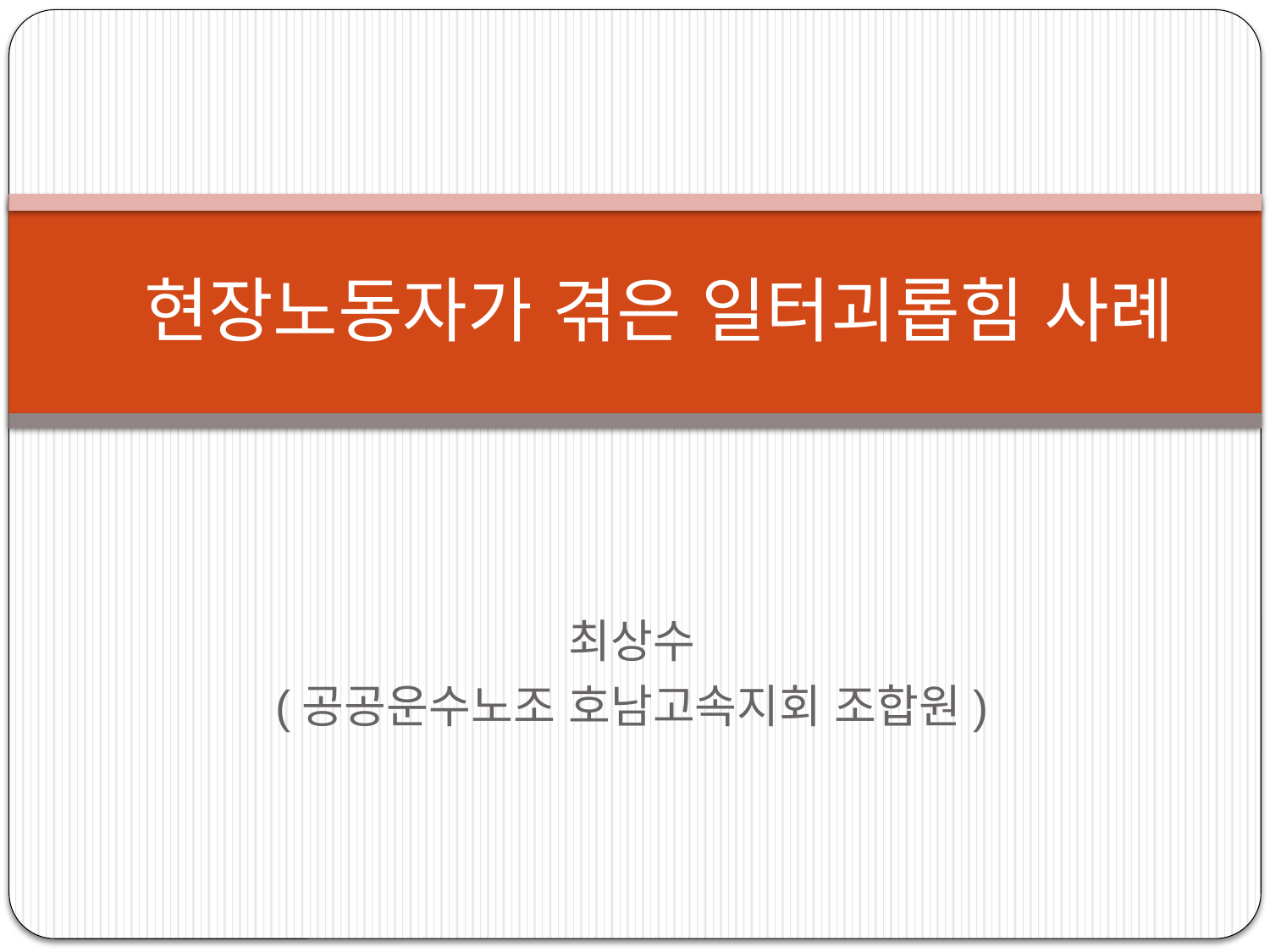

# 현장노동자가 겪은 일터괴롭힘 사례
최상수
(공공운수노조 호남고속지회 조합원)